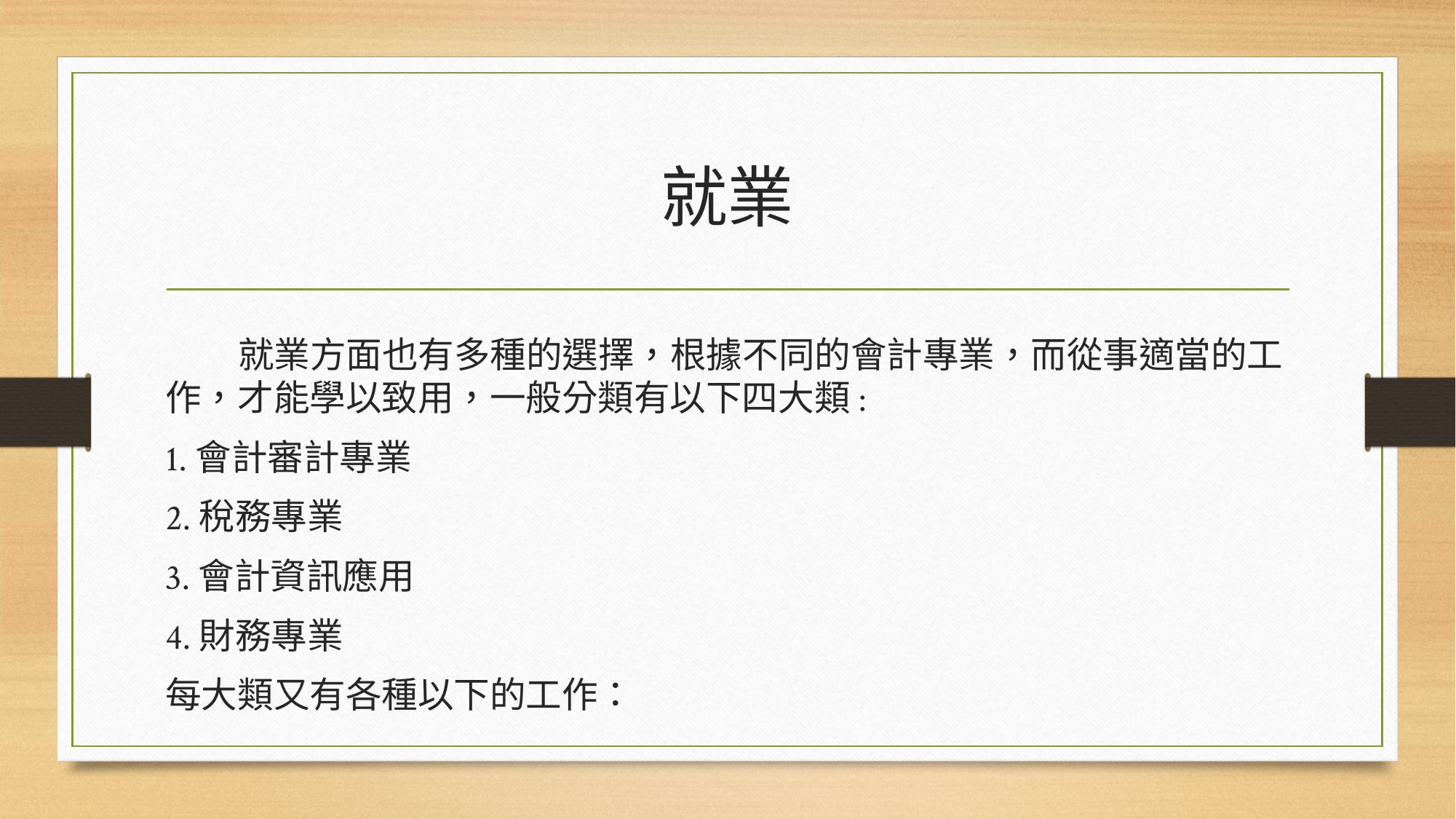

# 就業
        就業方面也有多種的選擇，根據不同的會計專業，而從事適當的工作，才能學以致用，一般分類有以下四大類:
1.會計審計專業
2.稅務專業
3.會計資訊應用
4.財務專業
每大類又有各種以下的工作：